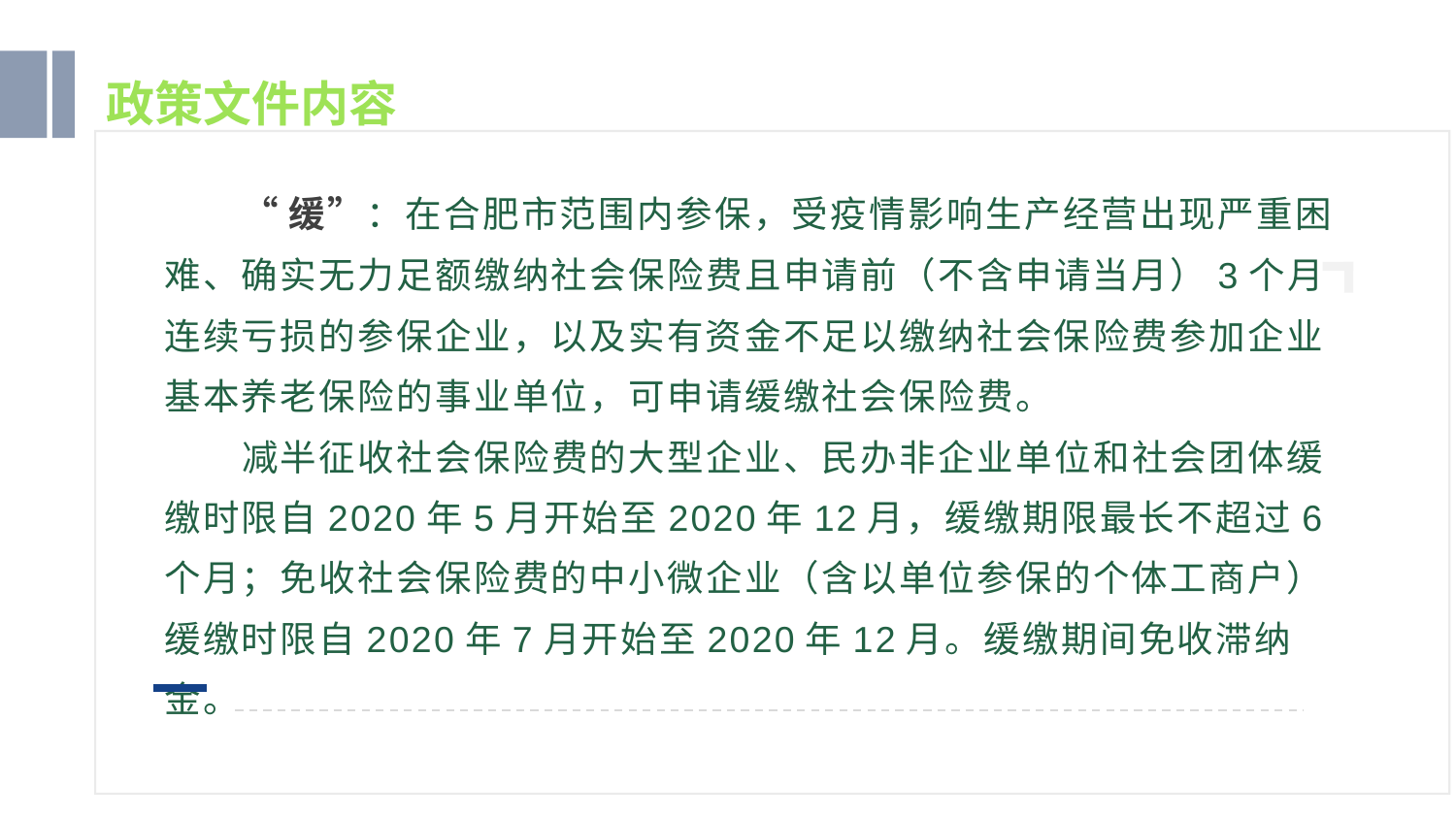

政策文件内容

“缓”：在合肥市范围内参保，受疫情影响生产经营出现严重困难、确实无力足额缴纳社会保险费且申请前（不含申请当月）3个月连续亏损的参保企业，以及实有资金不足以缴纳社会保险费参加企业基本养老保险的事业单位，可申请缓缴社会保险费。
减半征收社会保险费的大型企业、民办非企业单位和社会团体缓缴时限自2020年5月开始至2020年12月，缓缴期限最长不超过6个月；免收社会保险费的中小微企业（含以单位参保的个体工商户）缓缴时限自2020年7月开始至2020年12月。缓缴期间免收滞纳金。